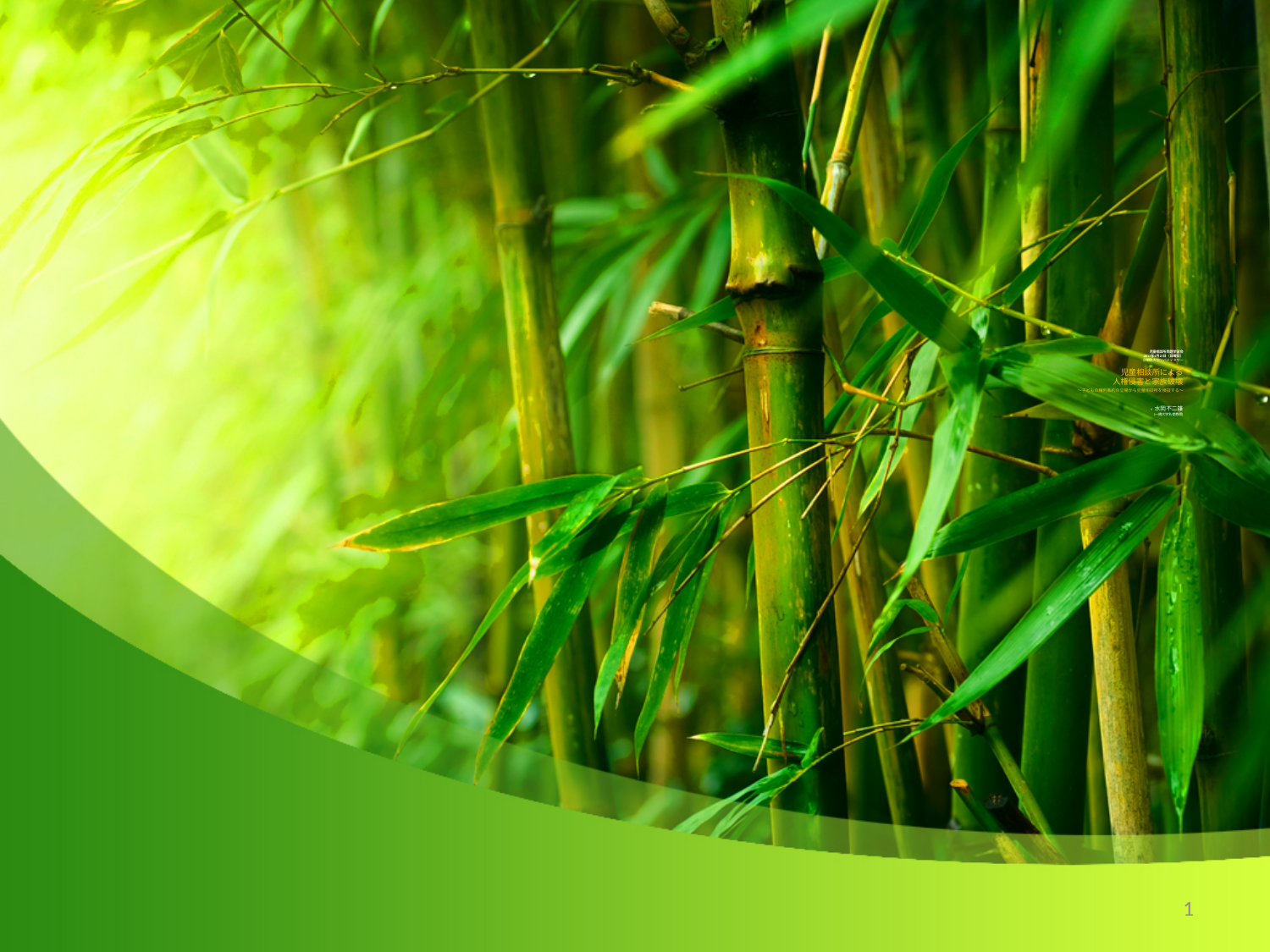

# 児童相談所問題学習会 2017年4月23日（日曜日） ＠明治大学リバティタワー 児童相談所による 人権侵害と家族破壊 　　～子どもの権利条約の立場から児童相談所を検証する～ © 水岡不二雄 (一橋大学名誉教授)
1